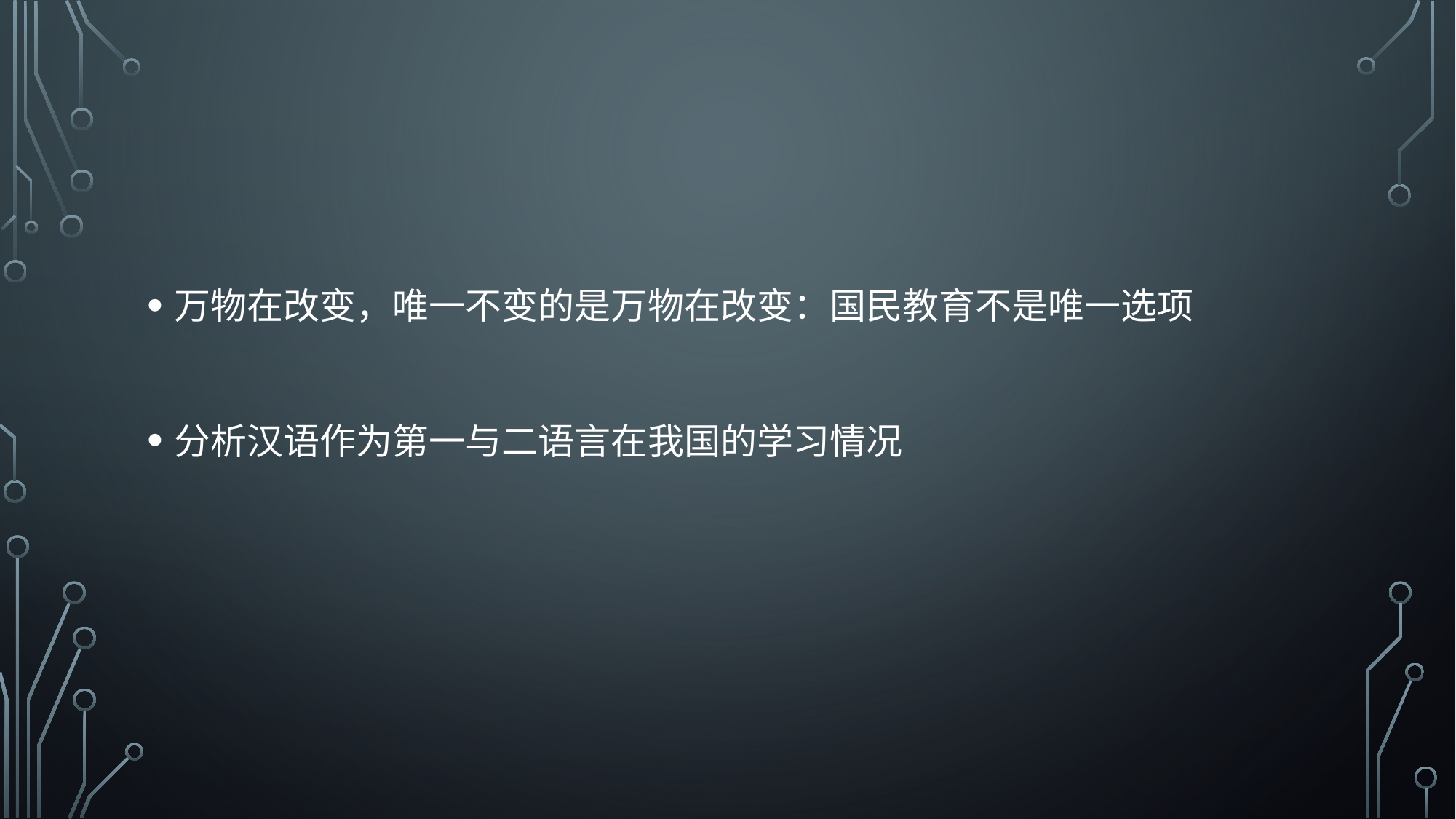

#
万物在改变，唯一不变的是万物在改变：国民教育不是唯一选项

分析汉语作为第一与二语言在我国的学习情况